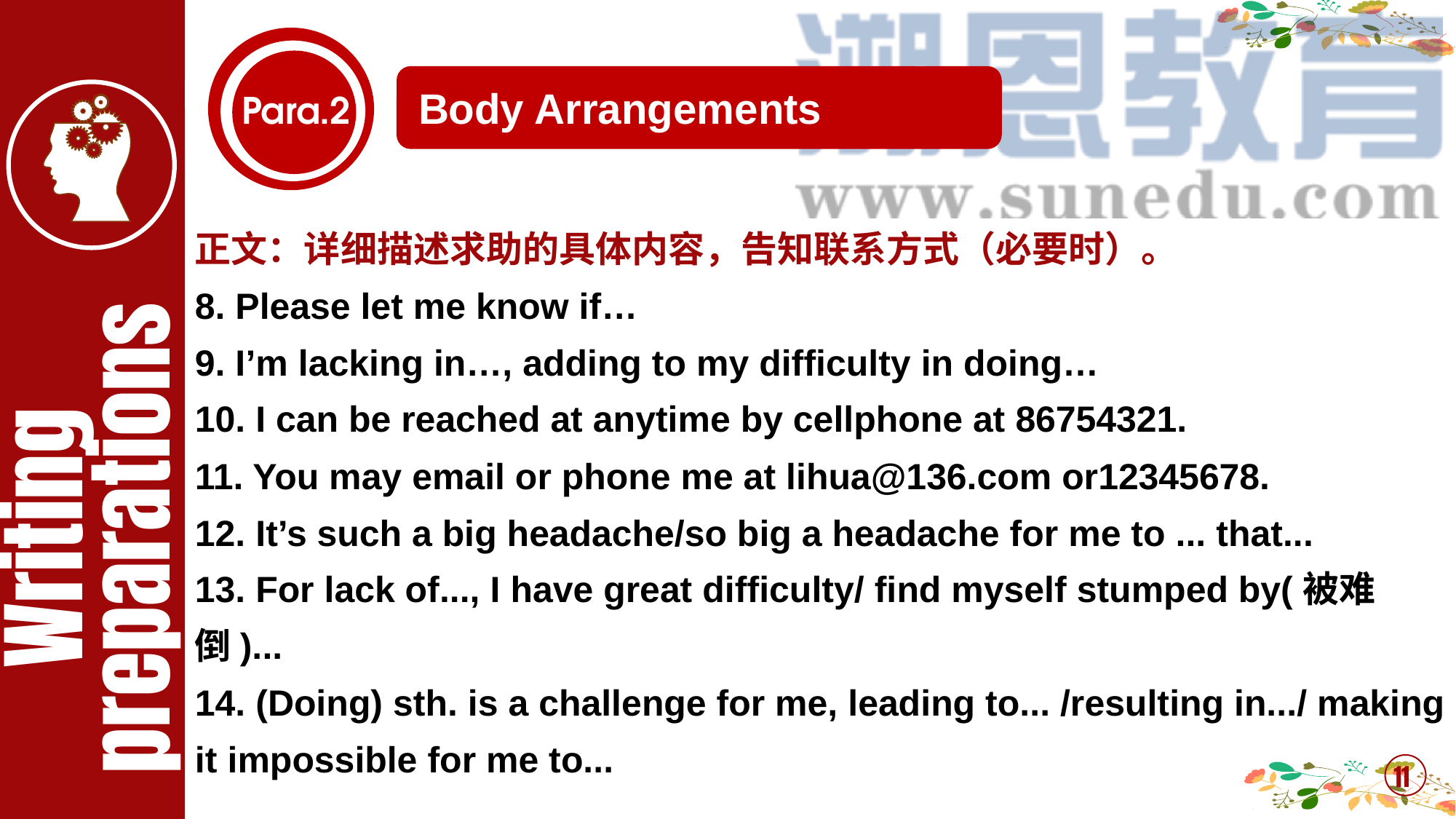

Body Arrangements

Para.2

正文：详细描述求助的具体内容，告知联系方式（必要时）。
8. Please let me know if…
9. I’m lacking in…, adding to my difficulty in doing…
10. I can be reached at anytime by cellphone at 86754321.
11. You may email or phone me at lihua@136.com or12345678.
12. It’s such a big headache/so big a headache for me to ... that...
13. For lack of..., I have great difficulty/ find myself stumped by(被难倒)...
14. (Doing) sth. is a challenge for me, leading to... /resulting in.../ making it impossible for me to...

Writing preparations

11